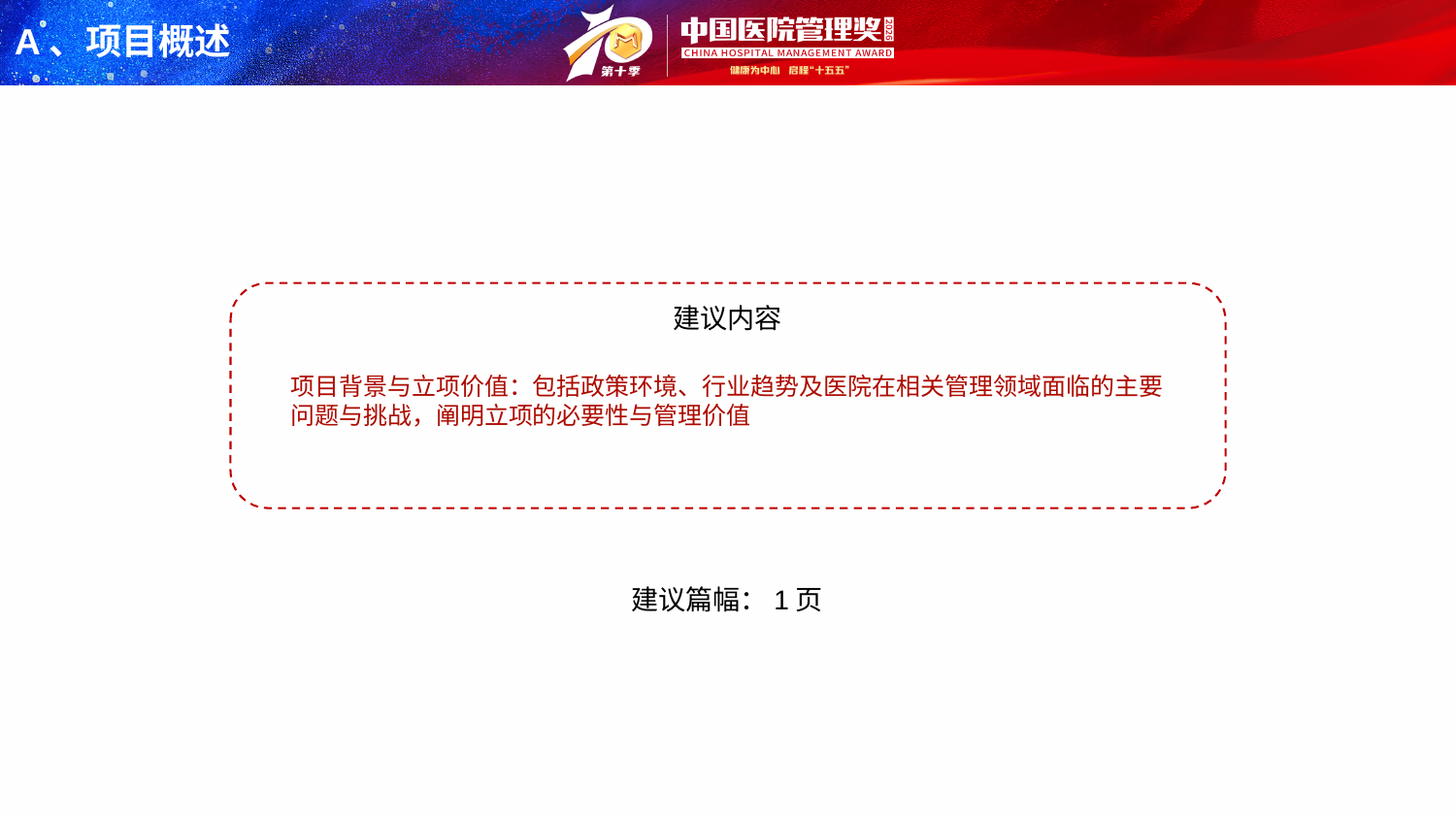

建议内容
项目背景与立项价值：包括政策环境、行业趋势及医院在相关管理领域面临的主要问题与挑战，阐明立项的必要性与管理价值
建议篇幅：1页